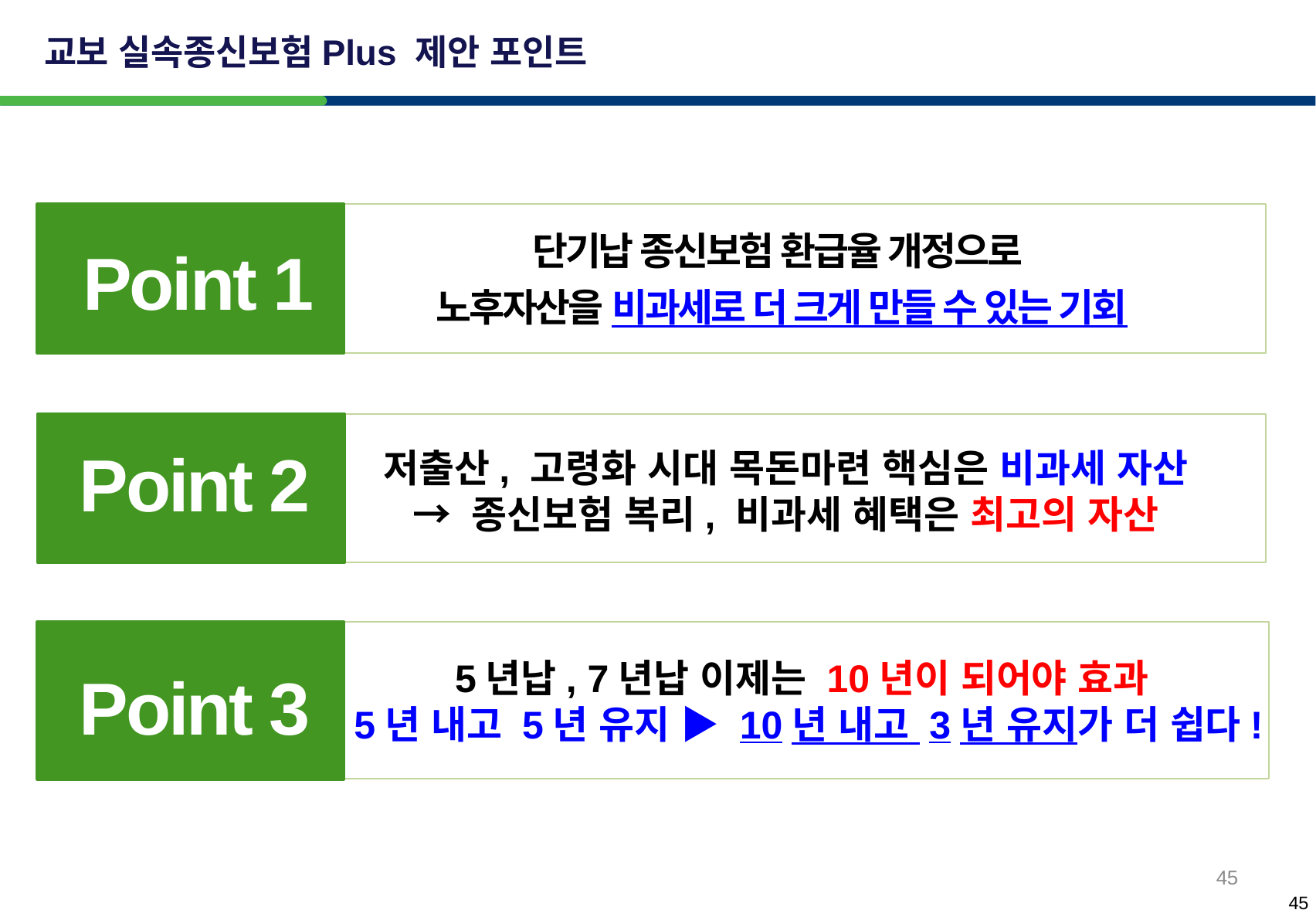

45
교보 실속종신보험Plus 제안 포인트

단기납 종신보험 환급율 개정으로
노후자산을 비과세로 더 크게 만들 수 있는 기회
Point 1

Point 2
저출산, 고령화 시대 목돈마련 핵심은 비과세 자산
→ 종신보험 복리, 비과세 혜택은 최고의 자산

5년납, 7년납 이제는 10년이 되어야 효과
5년 내고 5년 유지 ▶ 10년 내고 3년 유지가 더 쉽다!
Point 3